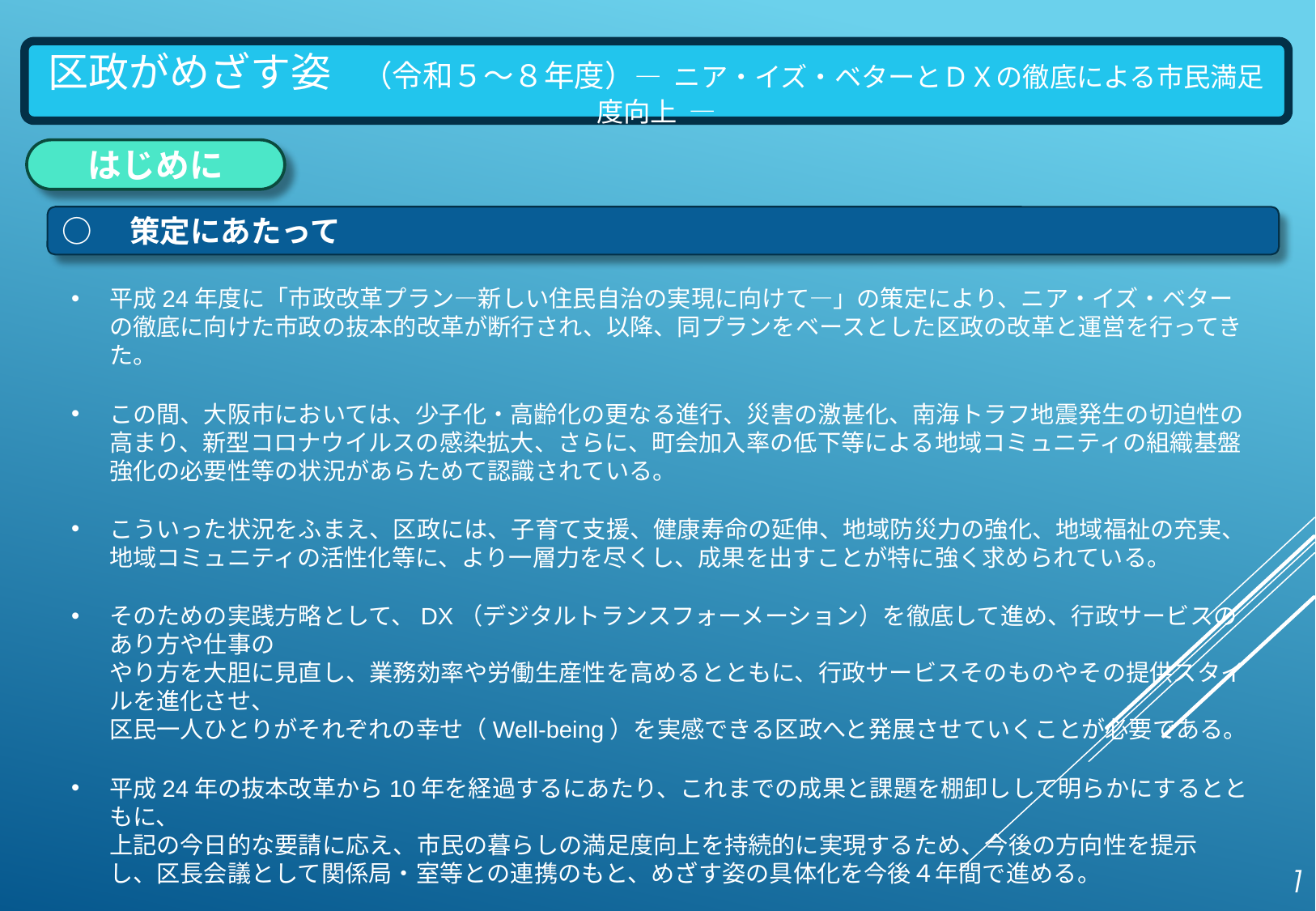

区政がめざす姿　（令和５～８年度）―  ニア・イズ・ベターとＤＸの徹底による市民満足度向上  ―

はじめに
○　策定にあたって
平成24年度に「市政改革プラン―新しい住民自治の実現に向けて―」の策定により、ニア・イズ・ベターの徹底に向けた市政の抜本的改革が断行され、以降、同プランをベースとした区政の改革と運営を行ってきた。
この間、大阪市においては、少子化・高齢化の更なる進行、災害の激甚化、南海トラフ地震発生の切迫性の高まり、新型コロナウイルスの感染拡大、さらに、町会加入率の低下等による地域コミュニティの組織基盤強化の必要性等の状況があらためて認識されている。
こういった状況をふまえ、区政には、子育て支援、健康寿命の延伸、地域防災力の強化、地域福祉の充実、地域コミュニティの活性化等に、より一層力を尽くし、成果を出すことが特に強く求められている。
そのための実践方略として、DX（デジタルトランスフォーメーション）を徹底して進め、行政サービスのあり方や仕事の
やり方を大胆に見直し、業務効率や労働生産性を高めるとともに、行政サービスそのものやその提供スタイルを進化させ、
区民一人ひとりがそれぞれの幸せ（Well-being）を実感できる区政へと発展させていくことが必要である。
平成24年の抜本改革から10年を経過するにあたり、これまでの成果と課題を棚卸しして明らかにするとともに、
上記の今日的な要請に応え、市民の暮らしの満足度向上を持続的に実現するため、今後の方向性を提示
し、区長会議として関係局・室等との連携のもと、めざす姿の具体化を今後４年間で進める。

1